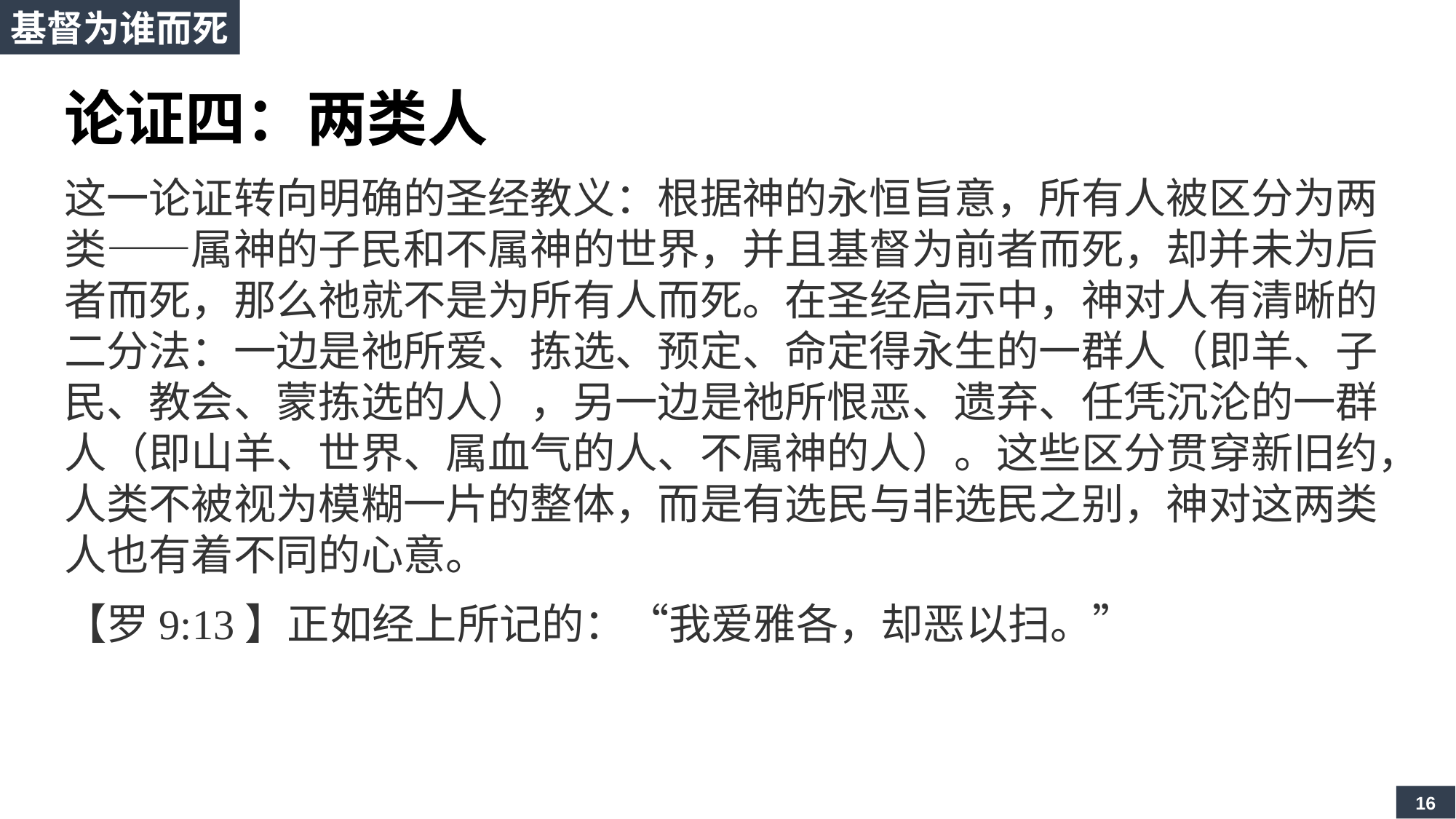

基督为谁而死
论证四：两类人
这一论证转向明确的圣经教义：根据神的永恒旨意，所有人被区分为两类——属神的子民和不属神的世界，并且基督为前者而死，却并未为后者而死，那么祂就不是为所有人而死。在圣经启示中，神对人有清晰的二分法：一边是祂所爱、拣选、预定、命定得永生的一群人（即羊、子民、教会、蒙拣选的人），另一边是祂所恨恶、遗弃、任凭沉沦的一群人（即山羊、世界、属血气的人、不属神的人）。这些区分贯穿新旧约，人类不被视为模糊一片的整体，而是有选民与非选民之别，神对这两类人也有着不同的心意。
【罗9:13】正如经上所记的：“我爱雅各，却恶以扫。”
16